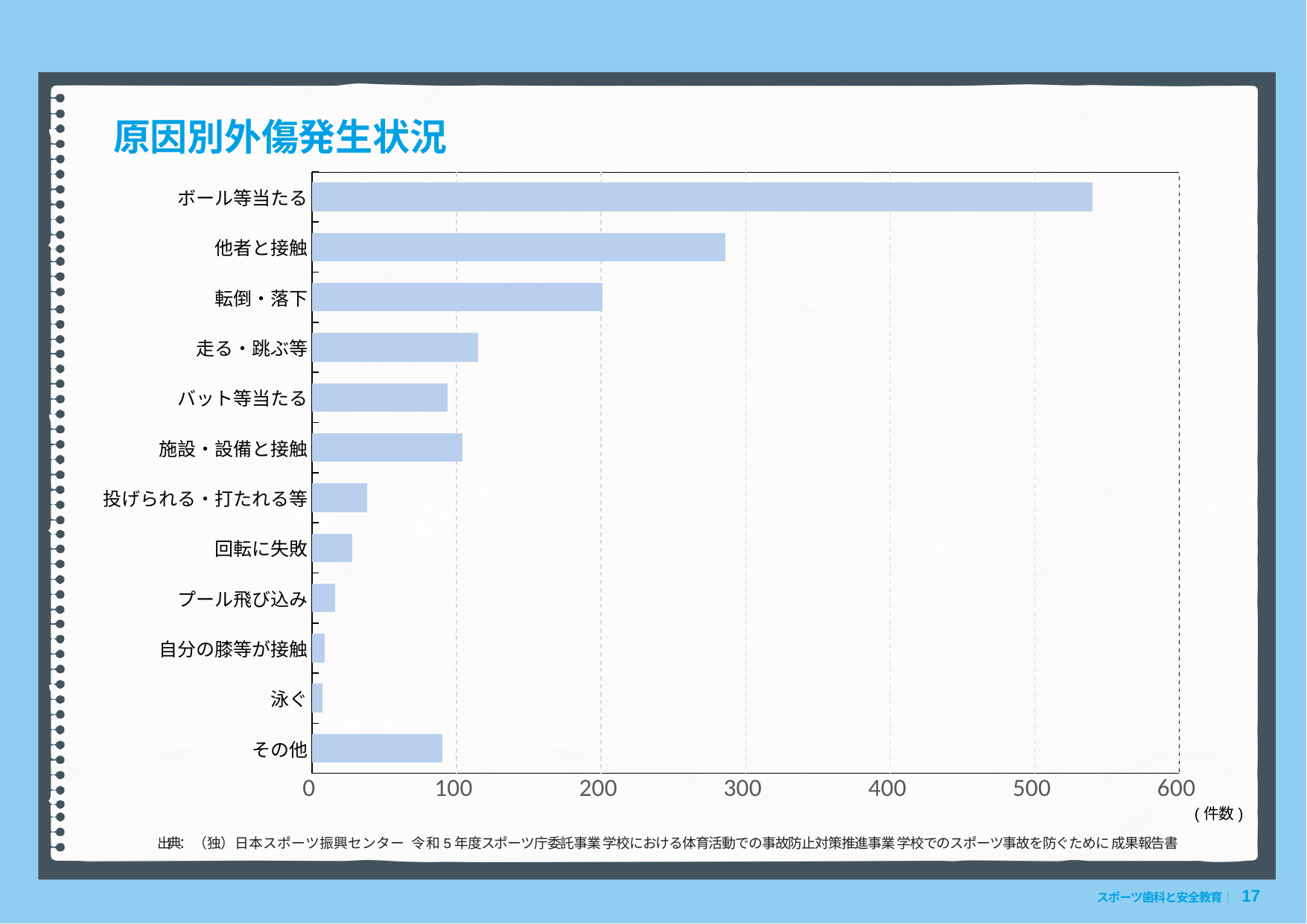

#
原因別外傷発生状況

### Chart

| Category |  |
|---|---|
| その他 | 90.0 |
| 泳ぐ | 7.0 |
| 自分の膝等が接触 | 9.0 |
| プール飛び込み | 16.0 |
| 回転に失敗 | 28.0 |
| 投げられる・打たれる等 | 38.0 |
| 施設・設備と接触 | 104.0 |
| バット等当たる | 94.0 |
| 走る・跳ぶ等 | 115.0 |
| 転倒・落下 | 201.0 |
| 他者と接触 | 286.0 |
| ボール等当たる | 540.0 |
(件数)
出典：（独）日本スポーツ振興センター  令和5年度スポーツ庁委託事業 学校における体育活動での事故防止対策推進事業 学校でのスポーツ事故を防ぐために 成果報告書
スポーツ歯科と安全教育│ 17